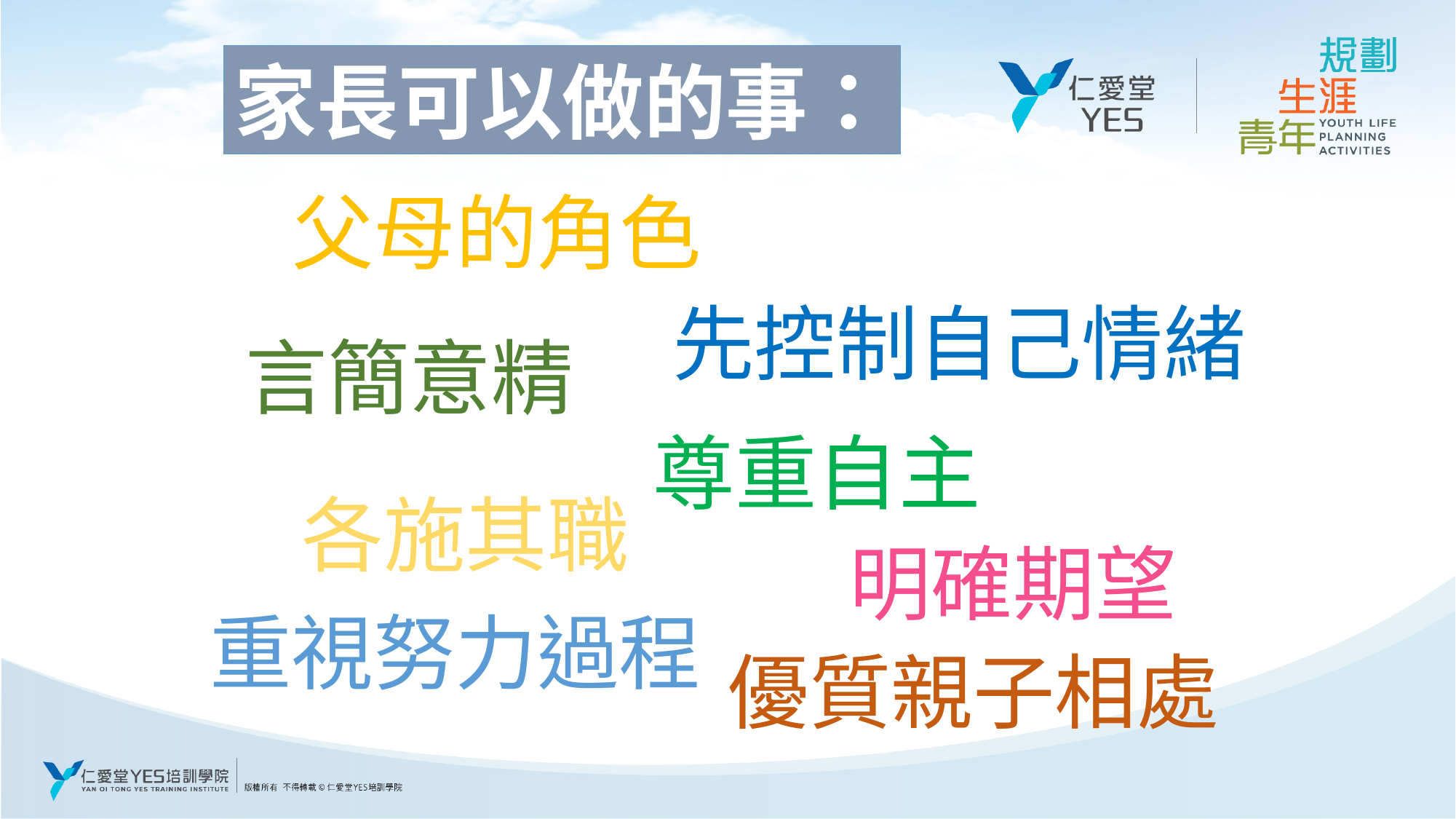

家長可以做的事：
父母的角色
先控制自己情緒
言簡意精
尊重自主
各施其職
明確期望
重視努力過程
優質親子相處